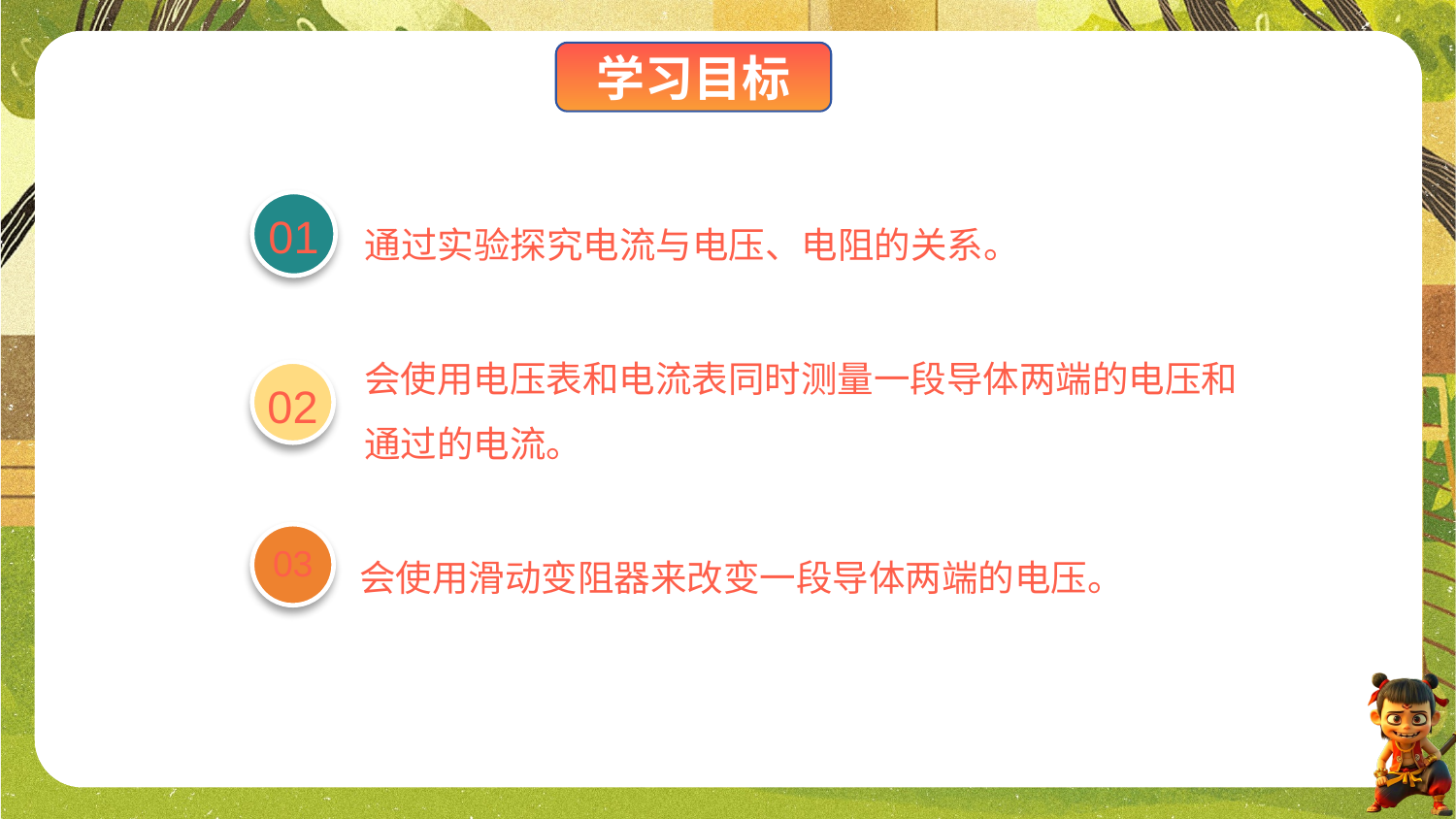

01
通过实验探究电流与电压、电阻的关系。
会使用电压表和电流表同时测量一段导体两端的电压和通过的电流。

02

03
会使用滑动变阻器来改变一段导体两端的电压。